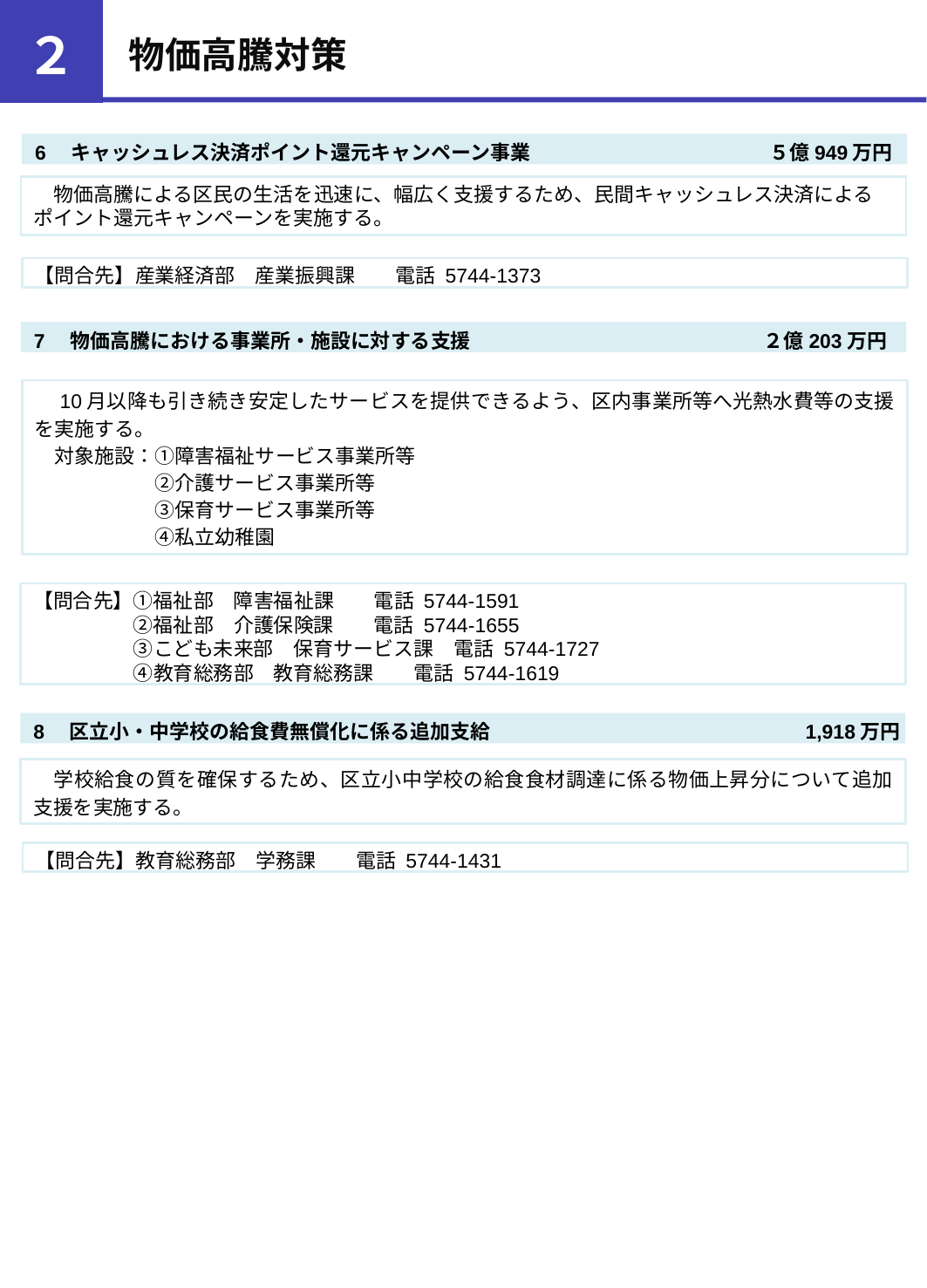

２
物価高騰対策

6　キャッシュレス決済ポイント還元キャンペーン事業　　　　　 　　 　　　　  ５億949万円
　物価高騰による区民の生活を迅速に、幅広く支援するため、民間キャッシュレス決済によるポイント還元キャンペーンを実施する。
【問合先】産業経済部　産業振興課　　電話 5744-1373
7　物価高騰における事業所・施設に対する支援　　　　　　   　　　　　　　    ２億203万円
　10月以降も引き続き安定したサービスを提供できるよう、区内事業所等へ光熱水費等の支援を実施する。
　対象施設：①障害福祉サービス事業所等
　　　　　　②介護サービス事業所等
　　　　　　③保育サービス事業所等
　　　　　　④私立幼稚園
【問合先】①福祉部　障害福祉課　　電話 5744-1591
　　　　　②福祉部　介護保険課　　電話 5744-1655
　　　　　③こども未来部　保育サービス課　電話 5744-1727
　　　　　④教育総務部　教育総務課　　電話 5744-1619
8　区立小・中学校の給食費無償化に係る追加支給　　　　　　　　　　　 　　　　 1,918万円
　学校給食の質を確保するため、区立小中学校の給食食材調達に係る物価上昇分について追加支援を実施する。
【問合先】教育総務部　学務課　　電話 5744-1431